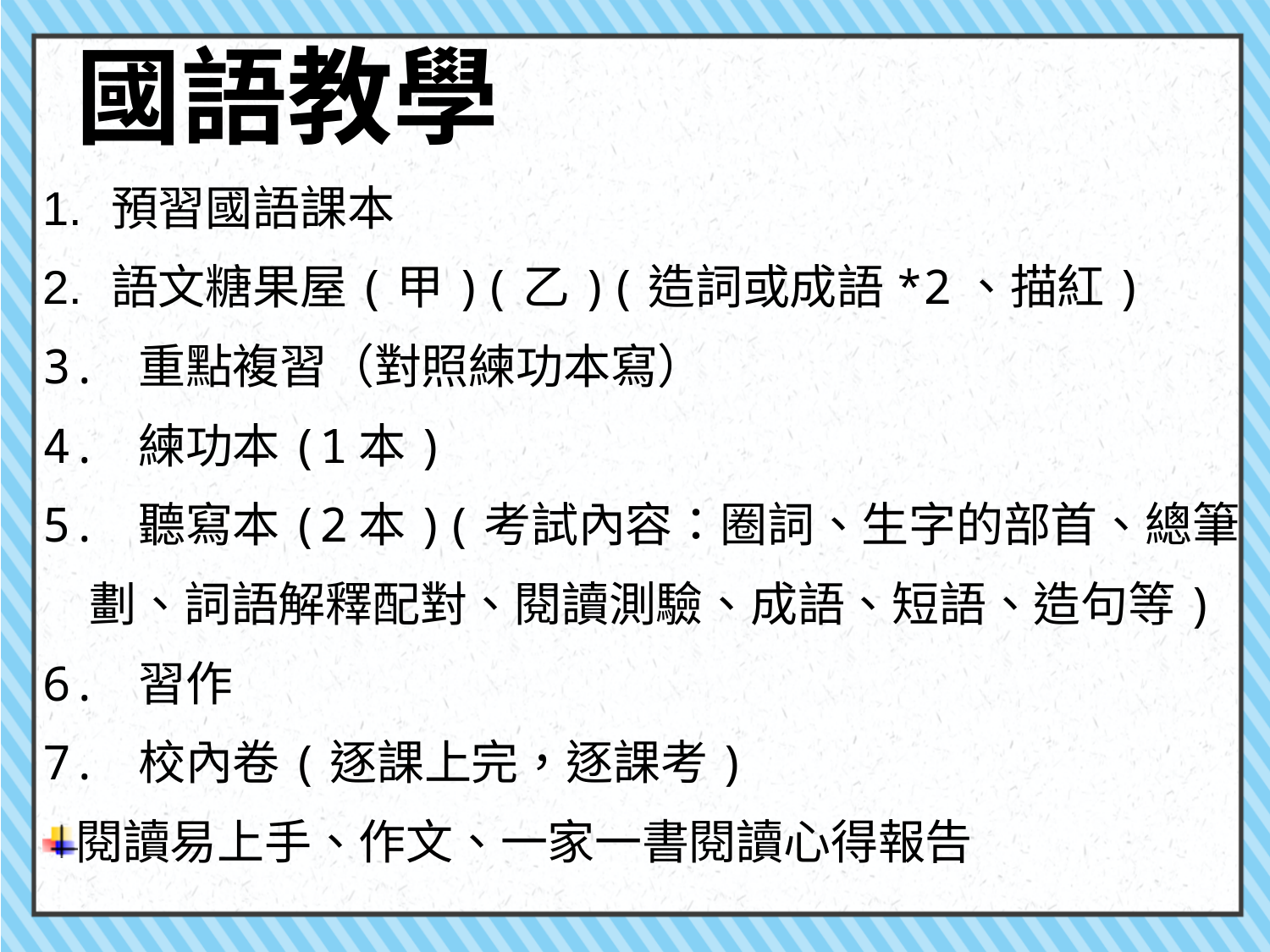

# 國語教學
預習國語課本
語文糖果屋(甲)(乙)(造詞或成語*2、描紅)
3. 重點複習（對照練功本寫）
4. 練功本(1本)
5. 聽寫本(2本)(考試內容：圈詞、生字的部首、總筆
　劃、詞語解釋配對、閱讀測驗、成語、短語、造句等)
6. 習作
7. 校內卷(逐課上完，逐課考)
閱讀易上手、作文、一家一書閱讀心得報告